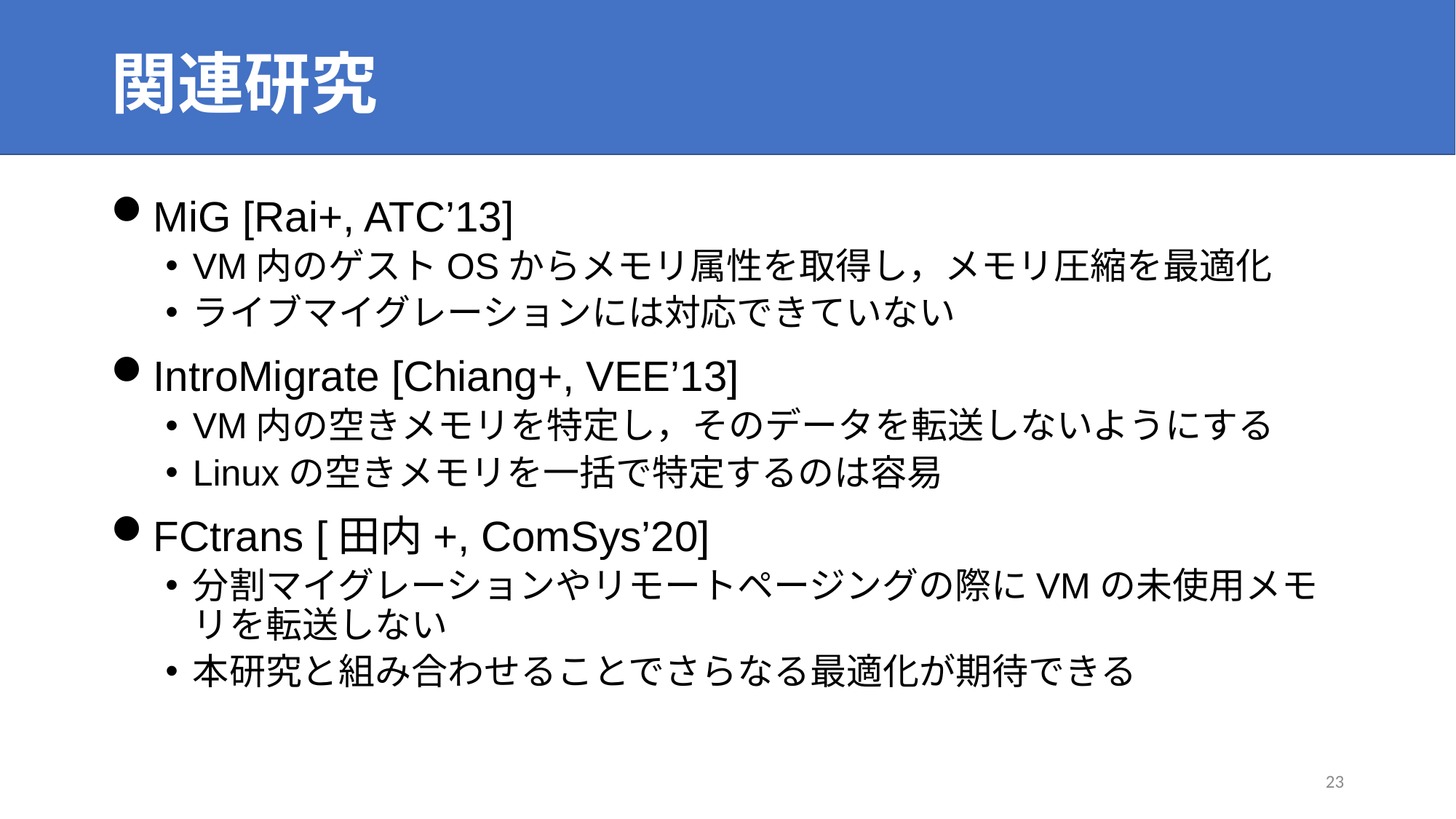

# 関連研究
MiG [Rai+, ATC’13]
VM内のゲストOSからメモリ属性を取得し，メモリ圧縮を最適化
ライブマイグレーションには対応できていない
IntroMigrate [Chiang+, VEE’13]
VM内の空きメモリを特定し，そのデータを転送しないようにする
Linuxの空きメモリを一括で特定するのは容易
FCtrans [田内+, ComSys’20]
分割マイグレーションやリモートページングの際にVMの未使用メモリを転送しない
本研究と組み合わせることでさらなる最適化が期待できる
23